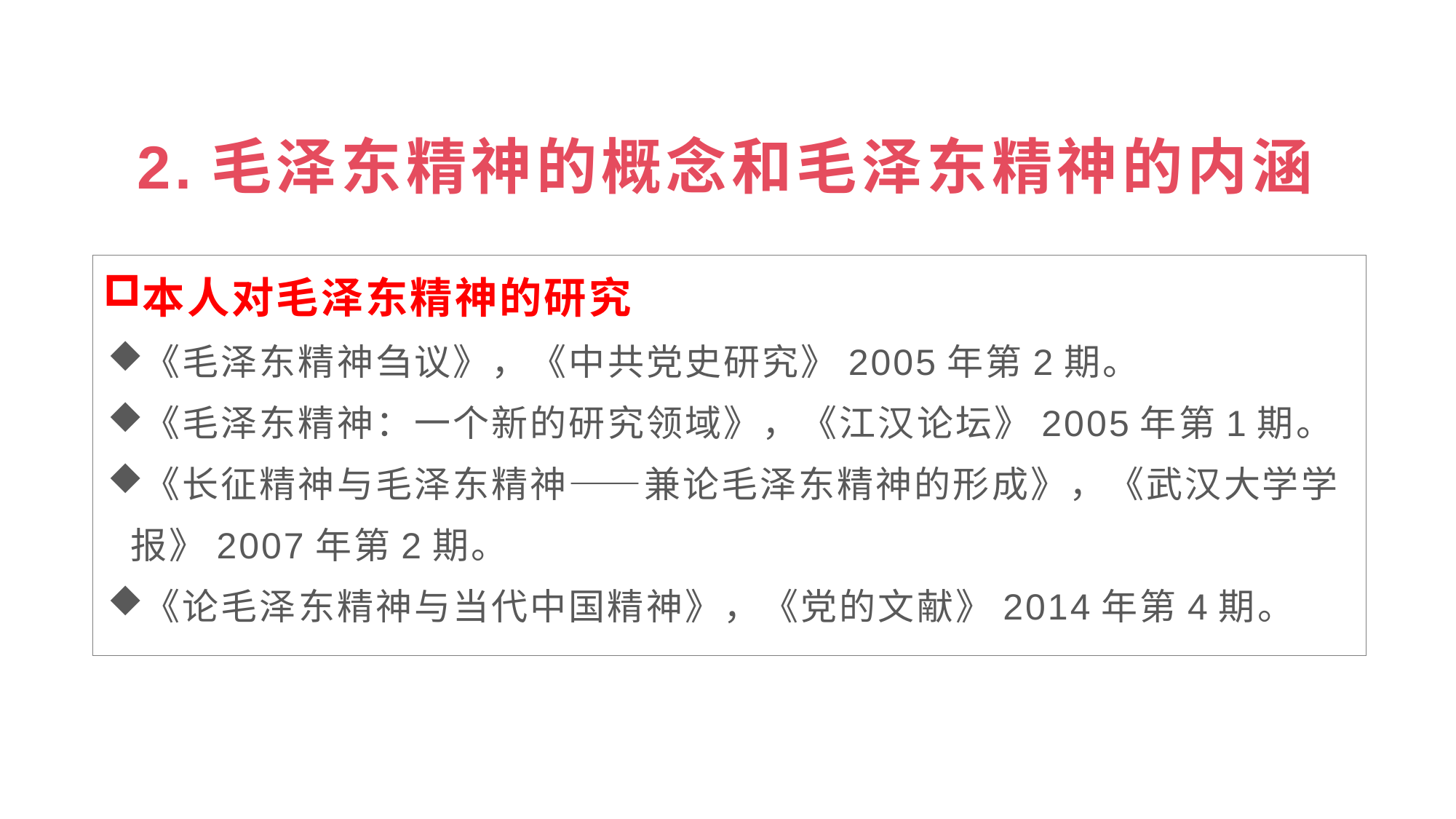

# 2.毛泽东精神的概念和毛泽东精神的内涵
本人对毛泽东精神的研究
《毛泽东精神刍议》，《中共党史研究》2005年第2期。
《毛泽东精神：一个新的研究领域》，《江汉论坛》2005年第1期。
《长征精神与毛泽东精神——兼论毛泽东精神的形成》，《武汉大学学报》2007年第2期。
《论毛泽东精神与当代中国精神》，《党的文献》2014年第4期。